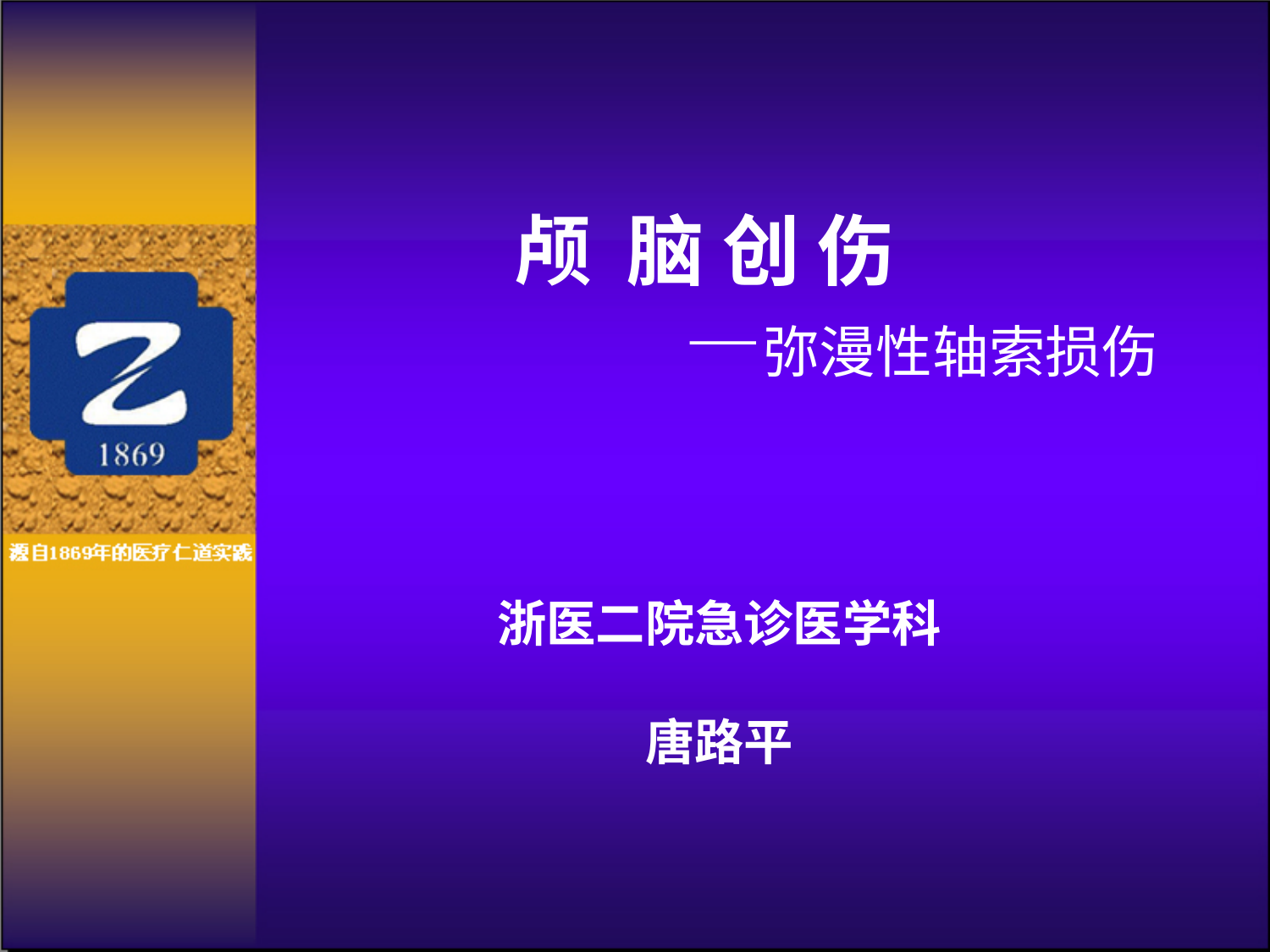

# 颅  脑 创 伤 —弥漫性轴索损伤
浙医二院急诊医学科

唐路平